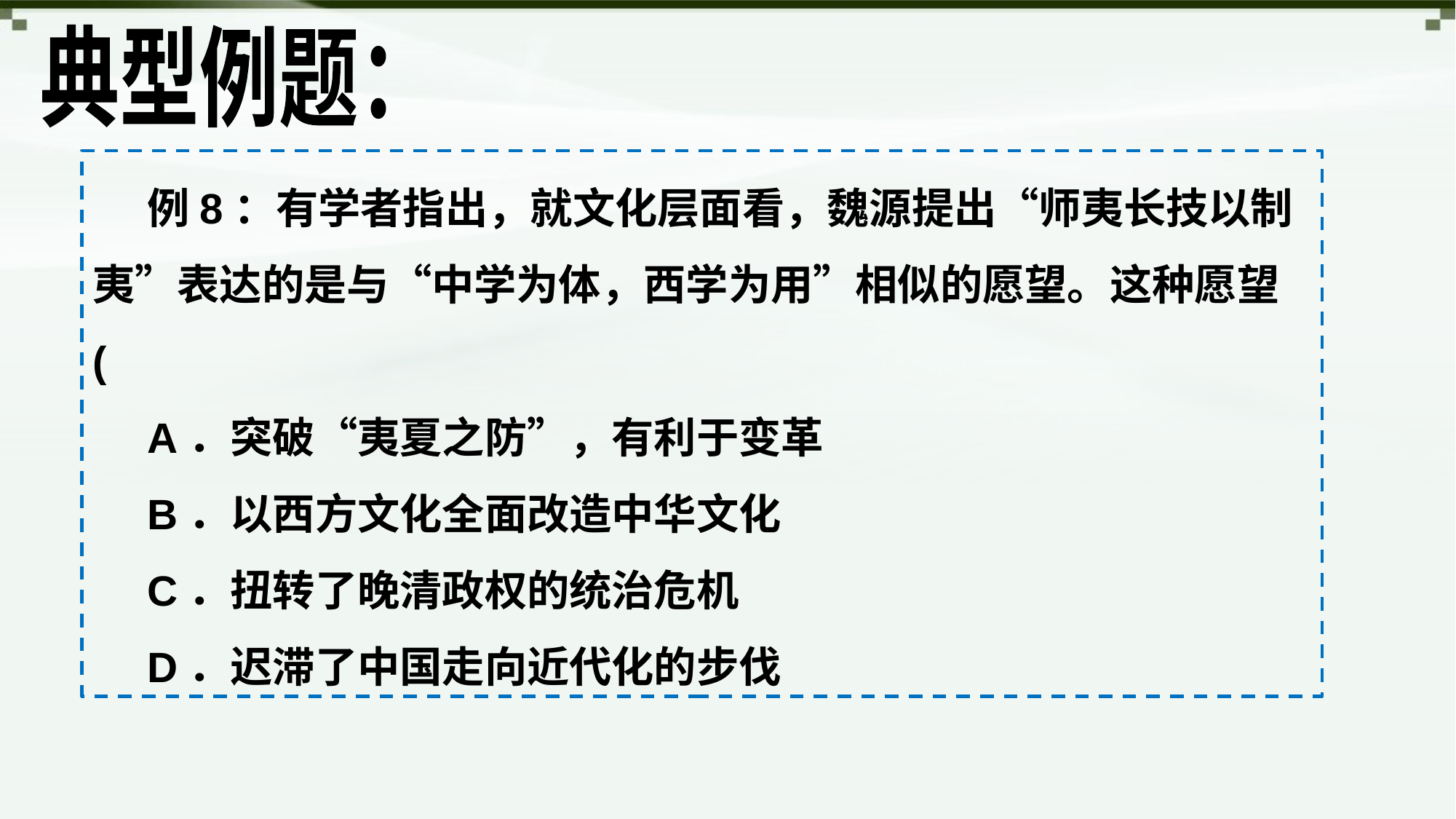

典型例题：
例8：有学者指出，就文化层面看，魏源提出“师夷长技以制夷”表达的是与“中学为体，西学为用”相似的愿望。这种愿望(
A．突破“夷夏之防”，有利于变革
B．以西方文化全面改造中华文化
C．扭转了晚清政权的统治危机
D．迟滞了中国走向近代化的步伐